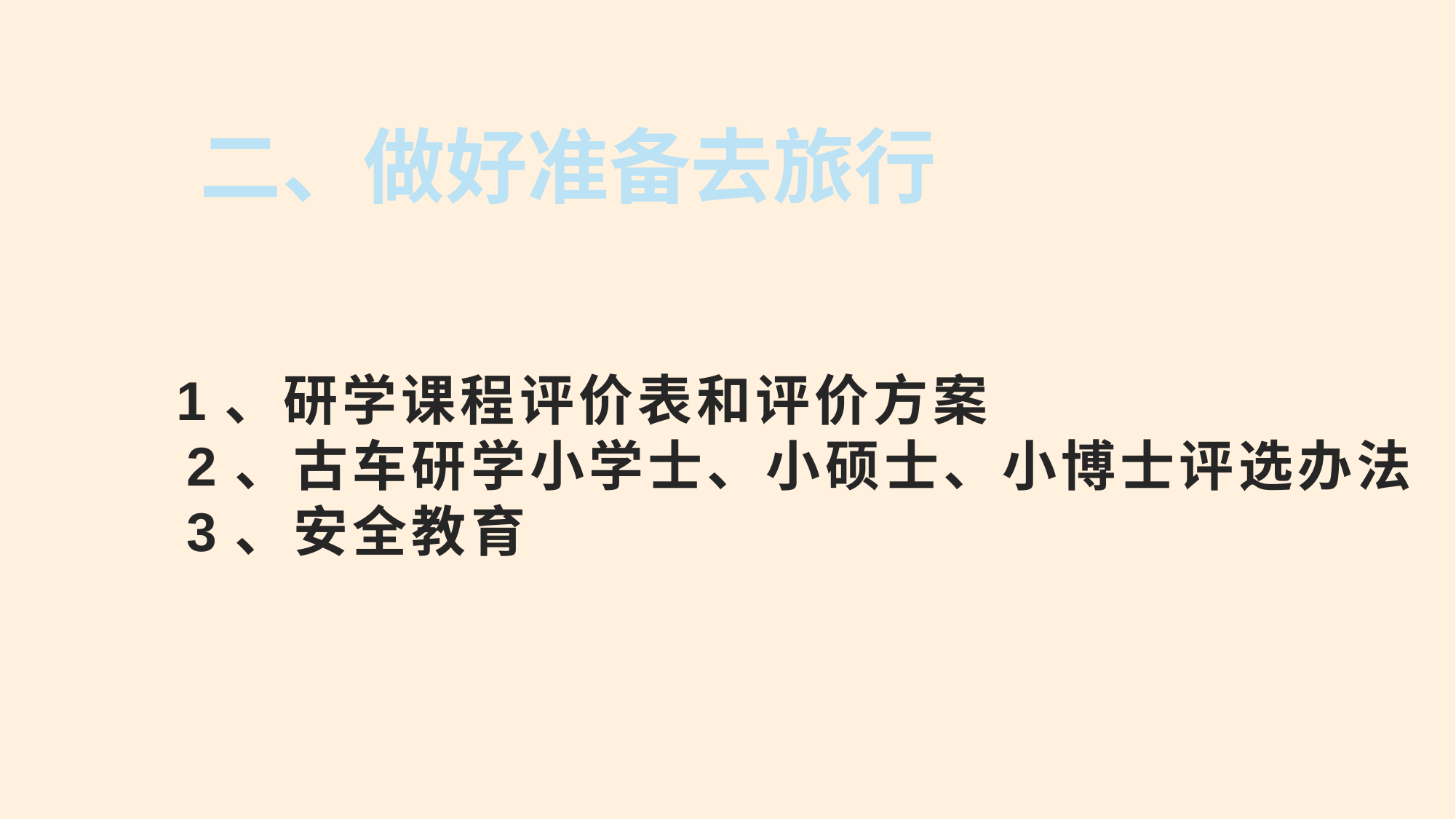

二、做好准备去旅行
# 1、研学课程评价表和评价方案 2、古车研学小学士、小硕士、小博士评选办法 3、安全教育